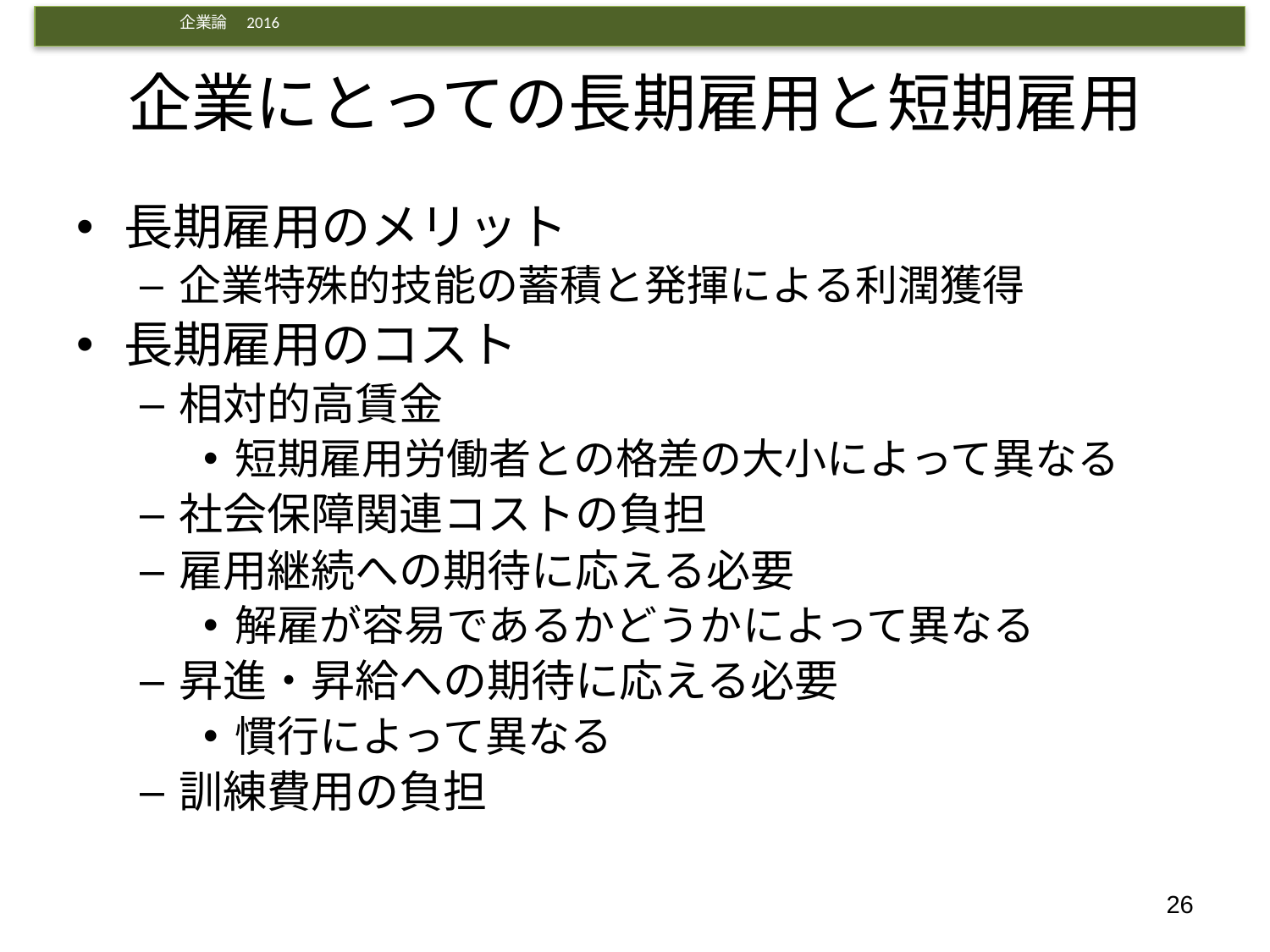

# 企業にとっての長期雇用と短期雇用
長期雇用のメリット
企業特殊的技能の蓄積と発揮による利潤獲得
長期雇用のコスト
相対的高賃金
短期雇用労働者との格差の大小によって異なる
社会保障関連コストの負担
雇用継続への期待に応える必要
解雇が容易であるかどうかによって異なる
昇進・昇給への期待に応える必要
慣行によって異なる
訓練費用の負担
26